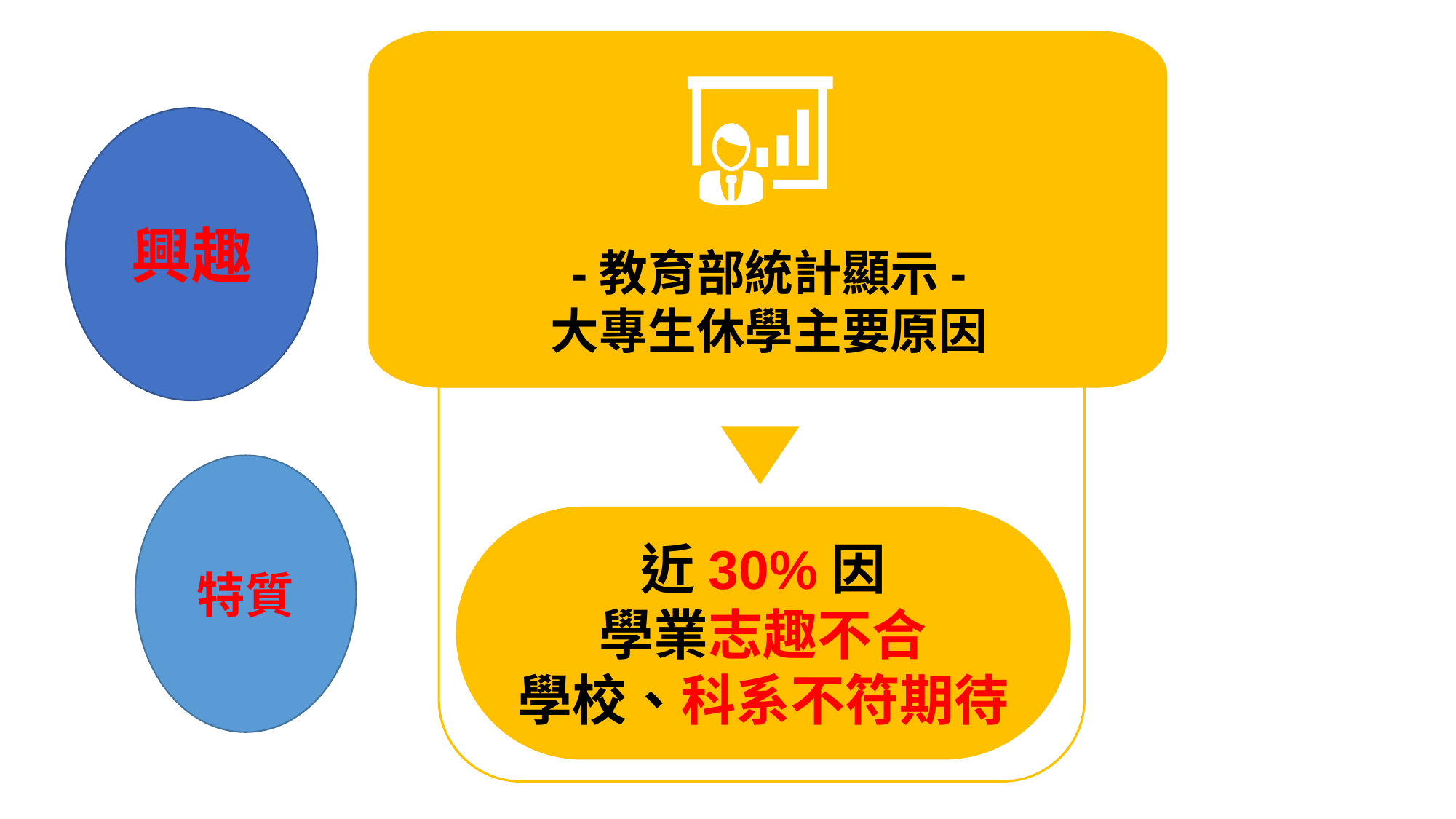

興趣
-教育部統計顯示-
大專生休學主要原因

近30%因
學業志趣不合
學校、科系不符期待
特質